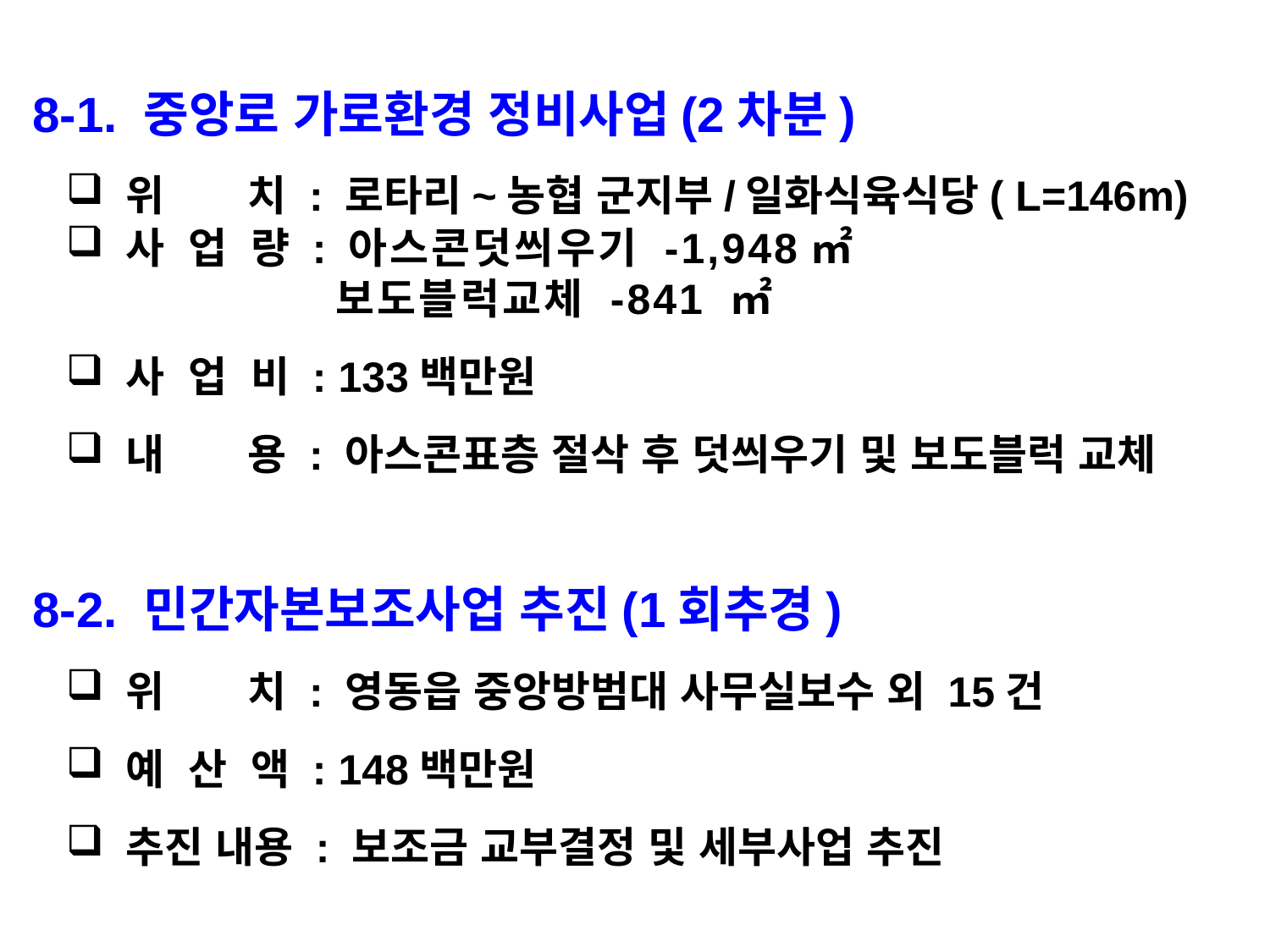

8-1. 중앙로 가로환경 정비사업(2차분)
 위       치 : 로타리~농협 군지부/일화식육식당( L=146m)
 사  업  량 : 아스콘덧씌우기 -1,948㎡
                보도블럭교체 -841 ㎡
 사  업  비 : 133백만원
 내       용 : 아스콘표층 절삭 후 덧씌우기 및 보도블럭 교체

8-2. 민간자본보조사업 추진(1회추경)
 위       치 : 영동읍 중앙방범대 사무실보수 외 15건
 예  산  액 : 148백만원
 추진 내용 : 보조금 교부결정 및 세부사업 추진